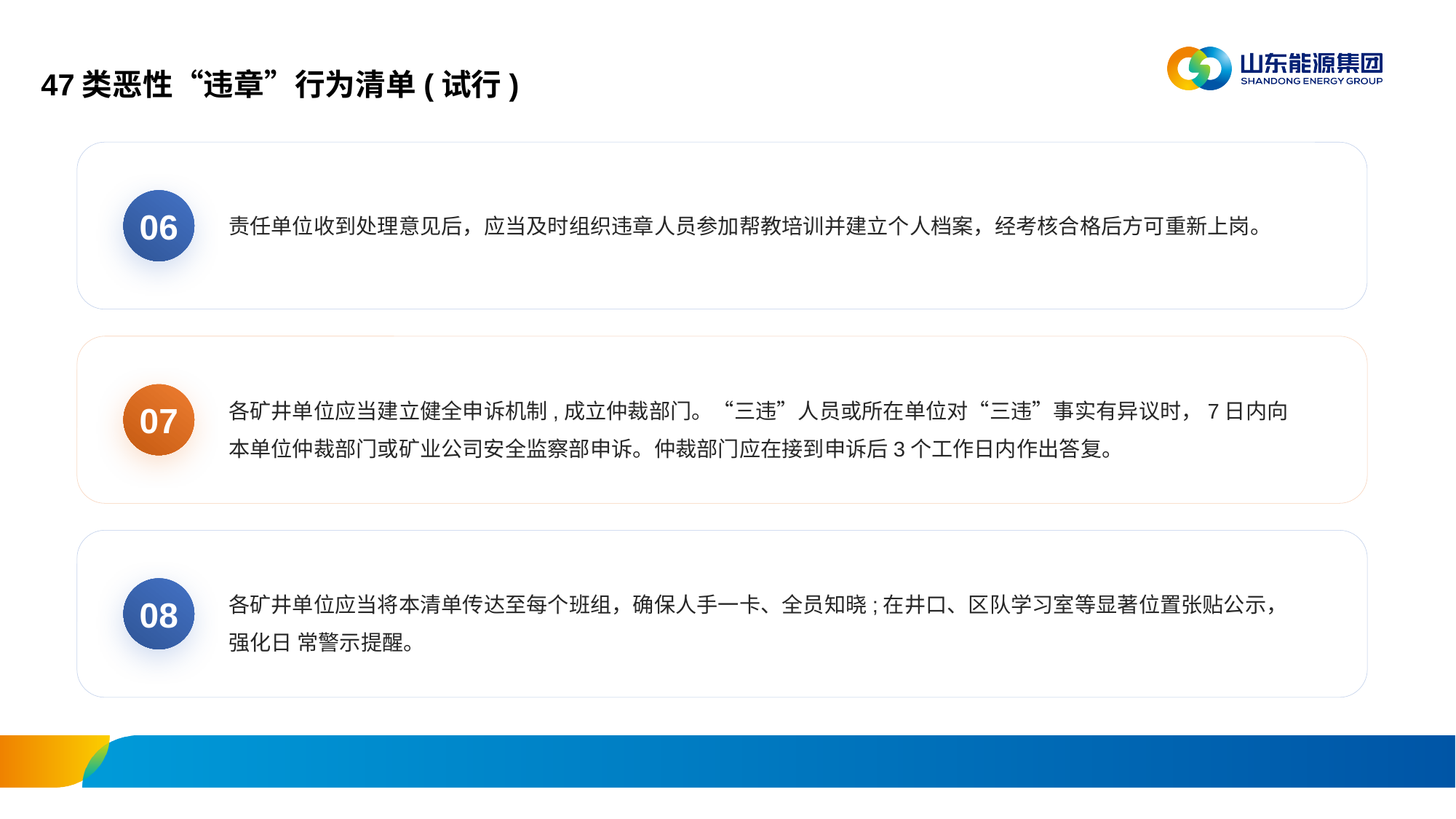

47类恶性“违章”行为清单(试行)

06
责任单位收到处理意见后，应当及时组织违章人员参加帮教培训并建立个人档案，经考核合格后方可重新上岗。

07
各矿井单位应当建立健全申诉机制,成立仲裁部门。“三违”人员或所在单位对“三违”事实有异议时，7日内向本单位仲裁部门或矿业公司安全监察部申诉。仲裁部门应在接到申诉后3个工作日内作出答复。

08
各矿井单位应当将本清单传达至每个班组，确保人手一卡、全员知晓;在井口、区队学习室等显著位置张贴公示，强化日 常警示提醒。